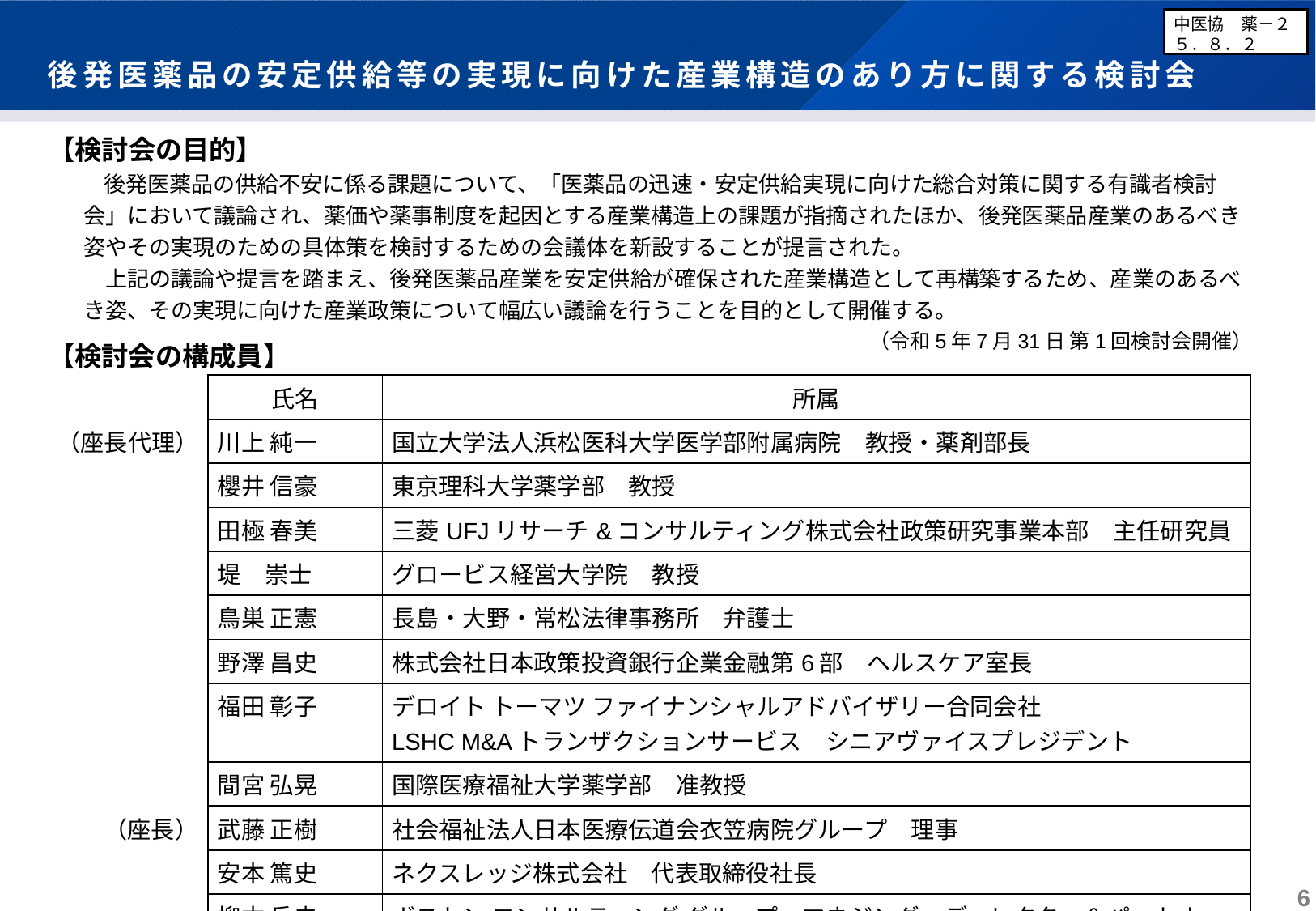

# 後発医薬品の安定供給等の実現に向けた産業構造のあり方に関する検討会
中医協　薬－２
５．８．２
【検討会の目的】
　後発医薬品の供給不安に係る課題について、「医薬品の迅速・安定供給実現に向けた総合対策に関する有識者検討会」において議論され、薬価や薬事制度を起因とする産業構造上の課題が指摘されたほか、後発医薬品産業のあるべき姿やその実現のための具体策を検討するための会議体を新設することが提言された。
　上記の議論や提言を踏まえ、後発医薬品産業を安定供給が確保された産業構造として再構築するため、産業のあるべき姿、その実現に向けた産業政策について幅広い議論を行うことを目的として開催する。
【検討会の構成員】

（令和5年7月31日 第1回検討会開催）
|  | 氏名 | 所属 |
| --- | --- | --- |
| （座長代理） | 川上 純一 | 国立大学法人浜松医科大学医学部附属病院　教授・薬剤部長 |
|  | 櫻井 信豪 | 東京理科大学薬学部　教授 |
|  | 田極 春美 | 三菱UFJリサーチ&コンサルティング株式会社政策研究事業本部　主任研究員 |
|  | 堤　崇士 | グロービス経営大学院　教授 |
|  | 鳥巣 正憲 | 長島・大野・常松法律事務所　弁護士 |
|  | 野澤 昌史 | 株式会社日本政策投資銀行企業金融第6部　ヘルスケア室長 |
|  | 福田 彰子 | デロイト トーマツ ファイナンシャルアドバイザリー合同会社 LSHC M&Aトランザクションサービス　シニアヴァイスプレジデント |
|  | 間宮 弘晃 | 国際医療福祉大学薬学部　准教授 |
| （座長） | 武藤 正樹 | 社会福祉法人日本医療伝道会衣笠病院グループ　理事 |
|  | 安本 篤史 | ネクスレッジ株式会社　代表取締役社長 |
|  | 柳本 岳史 | ボストン コンサルティング グループ　マネジング・ディレクター＆パートナー |